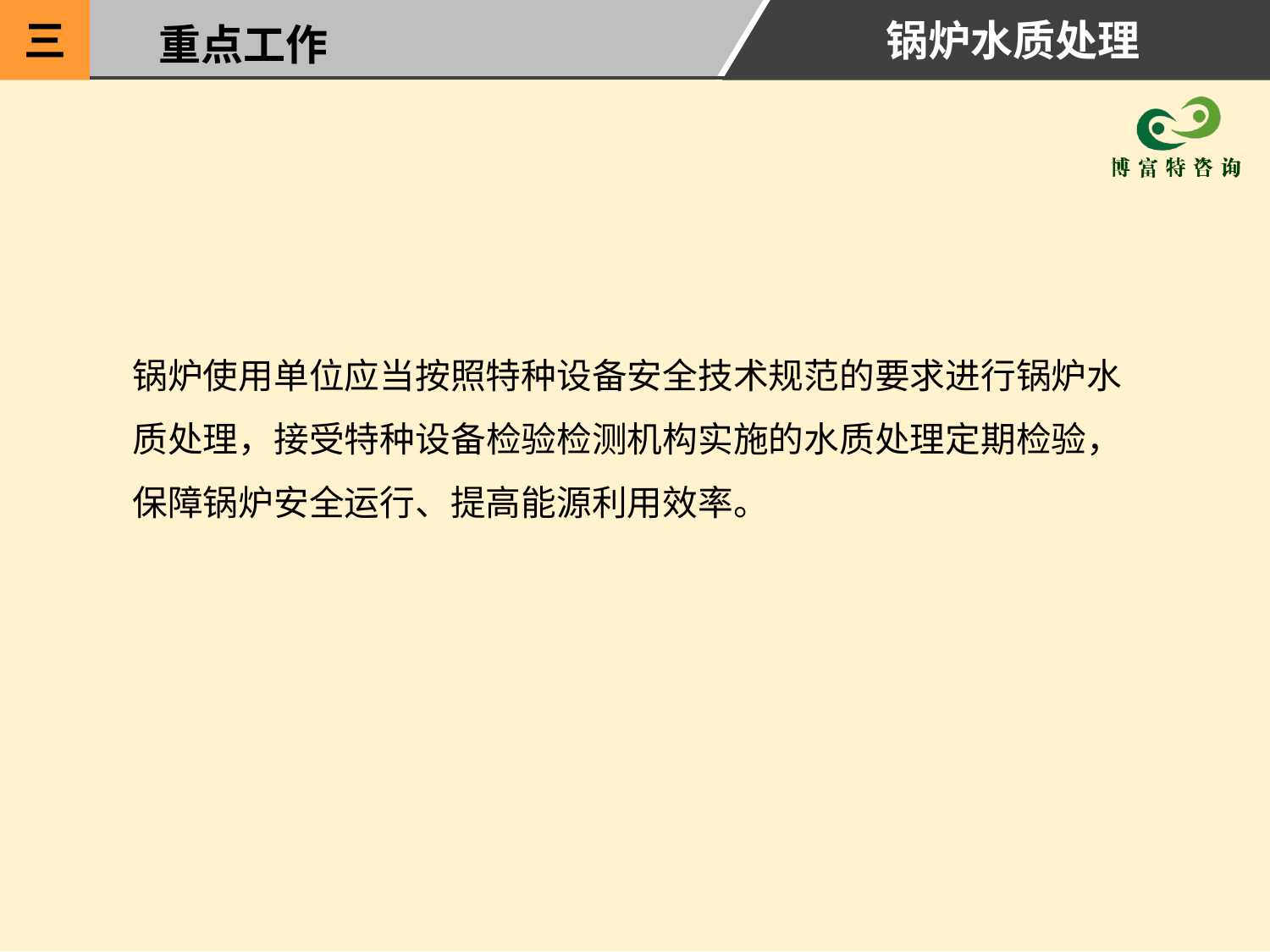

三
锅炉水质处理
重点工作

锅炉使用单位应当按照特种设备安全技术规范的要求进行锅炉水质处理，接受特种设备检验检测机构实施的水质处理定期检验，保障锅炉安全运行、提高能源利用效率。